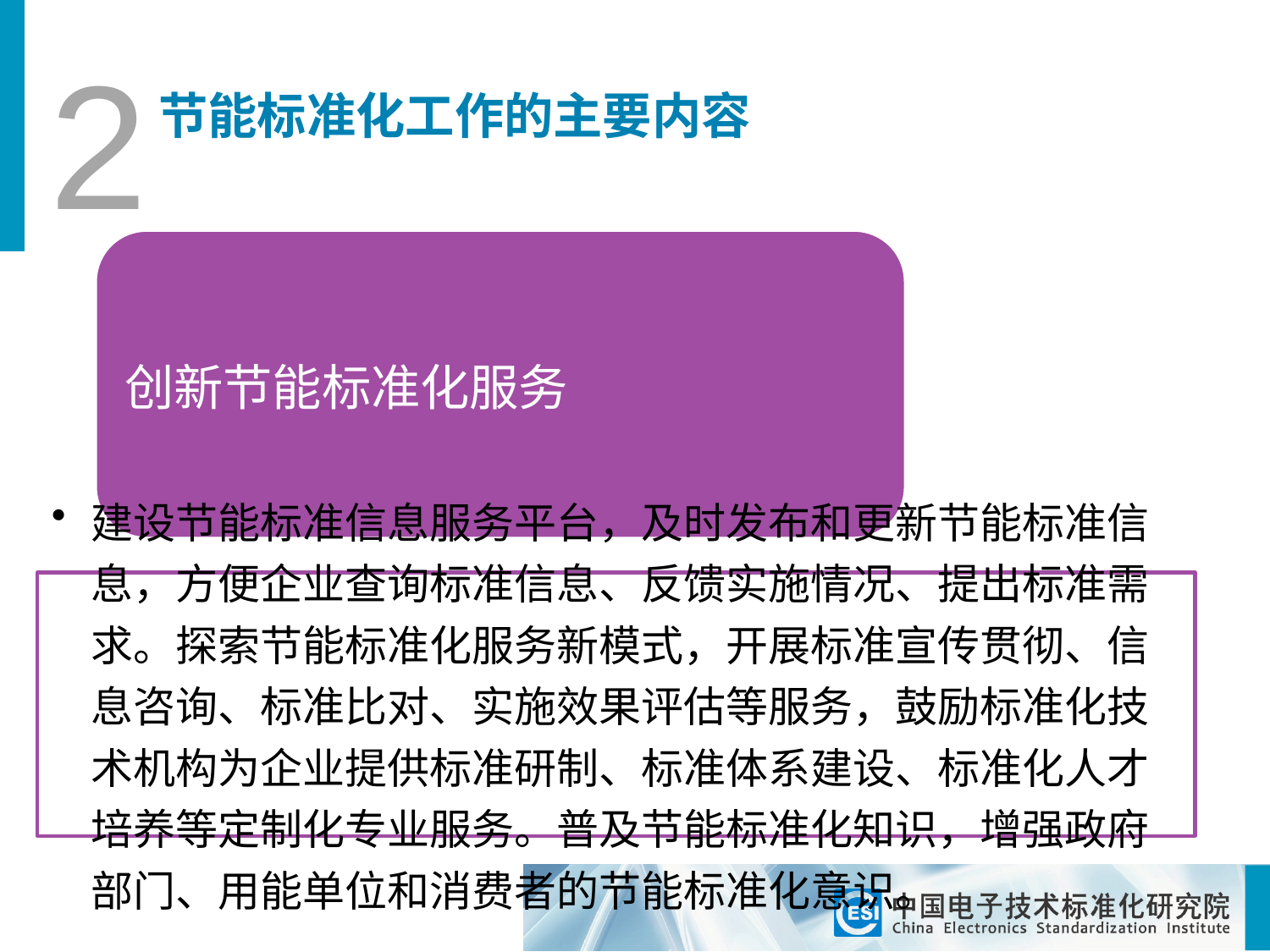

2
节能标准化工作的主要内容
创新节能标准化服务
建设节能标准信息服务平台，及时发布和更新节能标准信息，方便企业查询标准信息、反馈实施情况、提出标准需求。探索节能标准化服务新模式，开展标准宣传贯彻、信息咨询、标准比对、实施效果评估等服务，鼓励标准化技术机构为企业提供标准研制、标准体系建设、标准化人才培养等定制化专业服务。普及节能标准化知识，增强政府部门、用能单位和消费者的节能标准化意识。